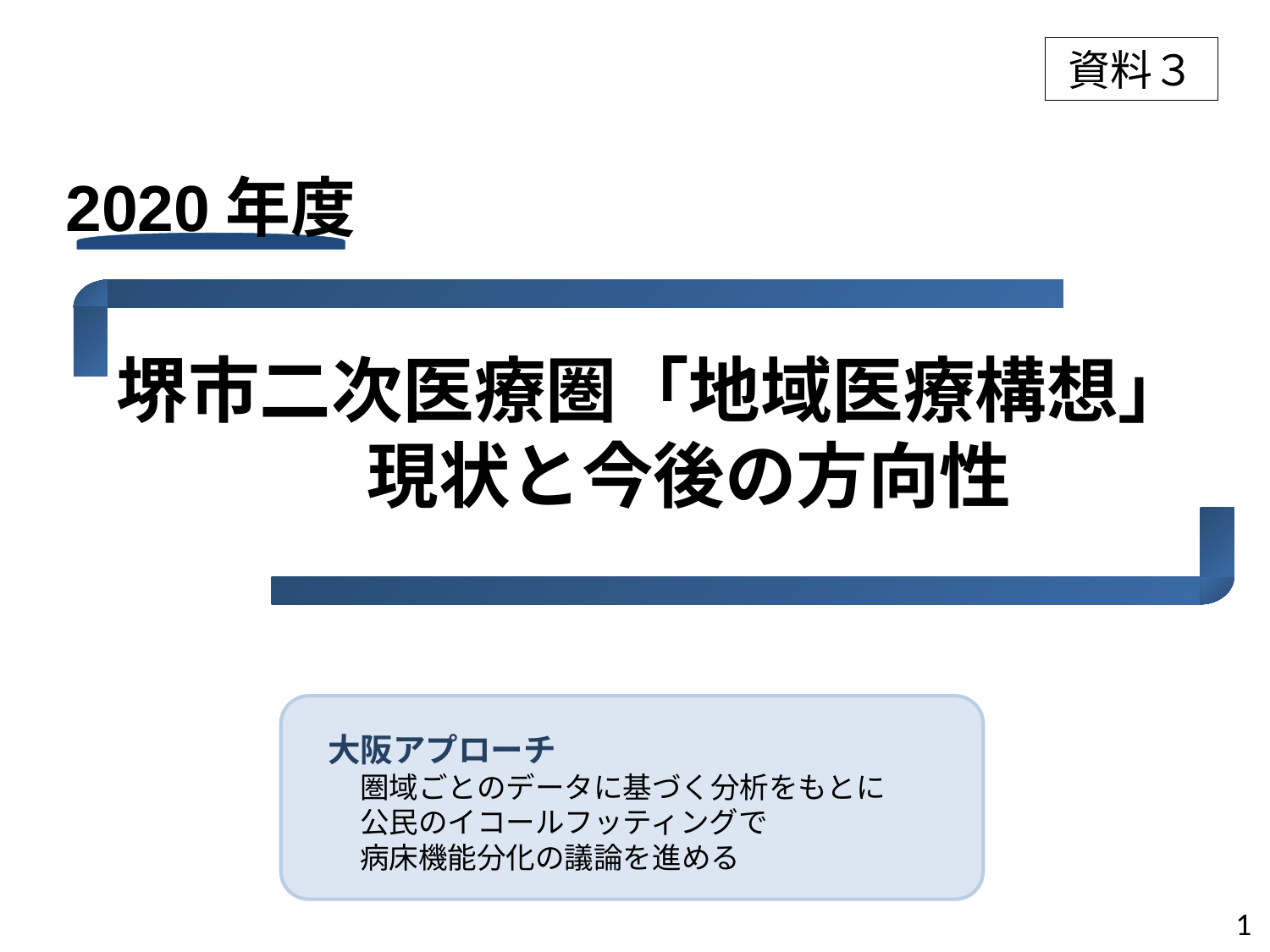

資料３
2020年度

堺市二次医療圏「地域医療構想」　現状と今後の方向性

　大阪アプローチ
　　圏域ごとのデータに基づく分析をもとに
　　公民のイコールフッティングで
　　病床機能分化の議論を進める

1